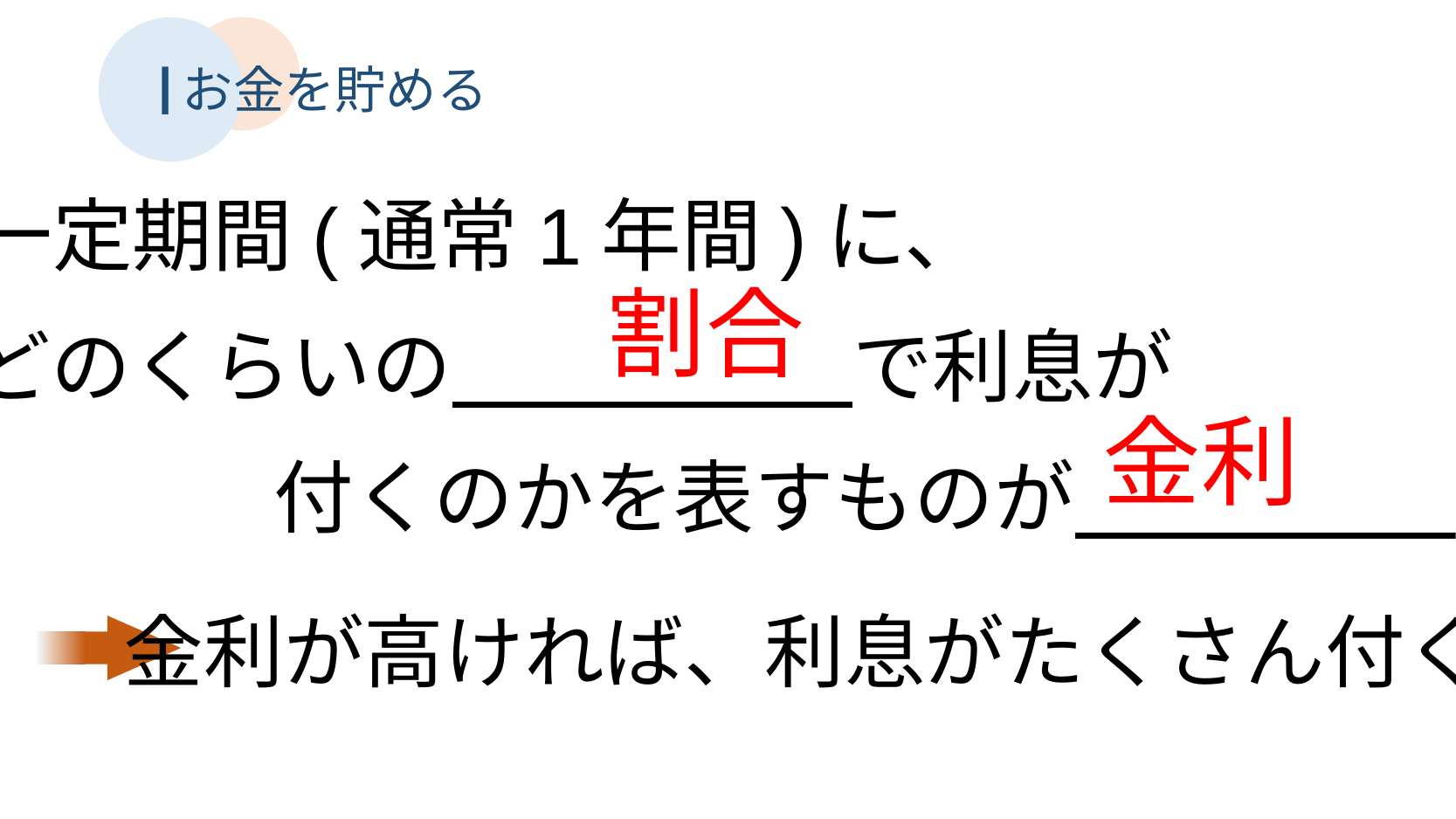

Ⅰ
お金を貯める
●一定期間(通常1年間)に、
　 どのくらいの　　　　　で利息が
　　　　　付くのかを表すものが　　　　　　、
割合
金利
金利が高ければ、利息がたくさん付く